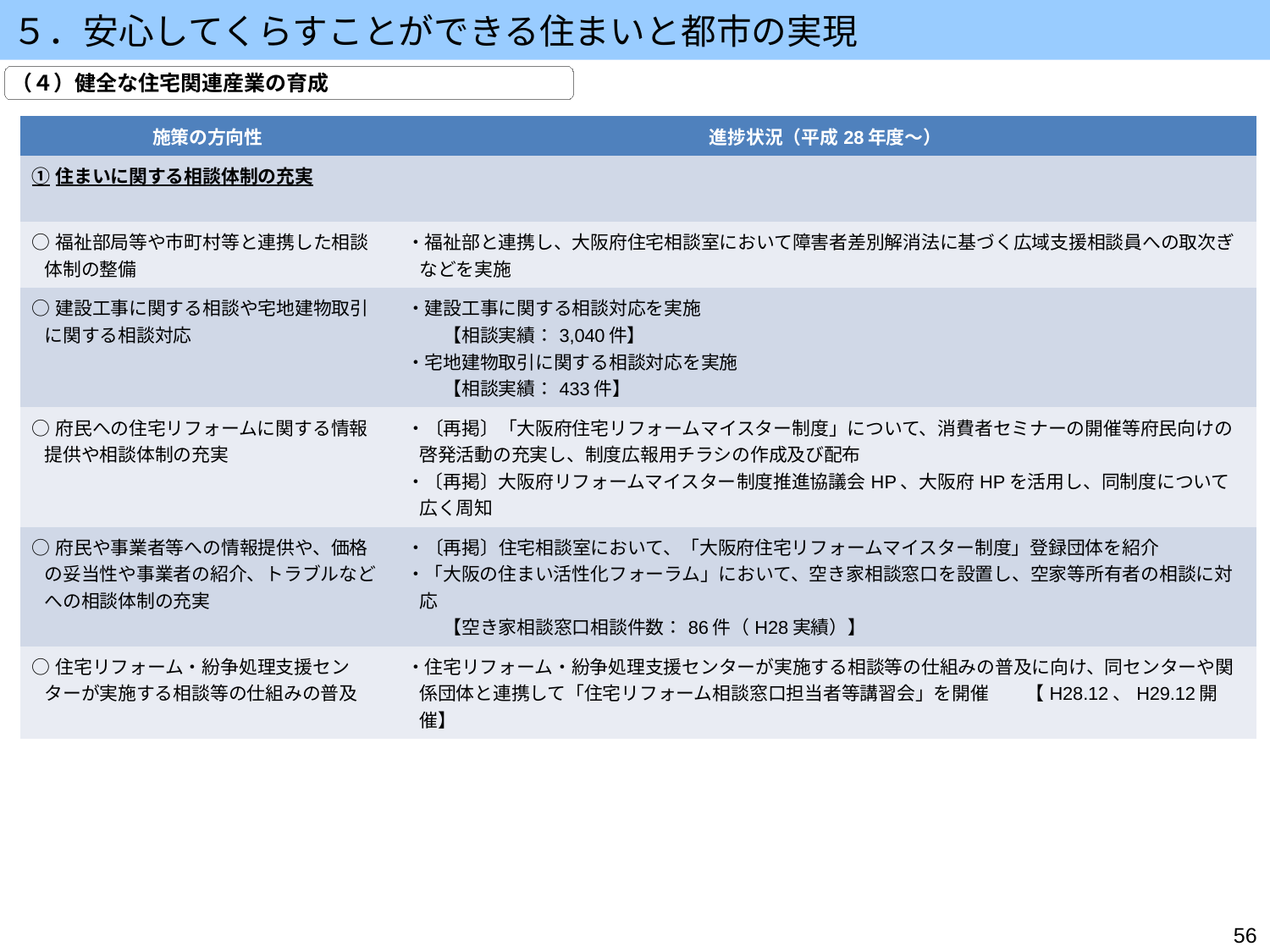

５．安心してくらすことができる住まいと都市の実現
（４）健全な住宅関連産業の育成
| 施策の方向性 | 進捗状況（平成28年度～） |
| --- | --- |
| ①住まいに関する相談体制の充実 |  |
| ○福祉部局等や市町村等と連携した相談体制の整備 | ・福祉部と連携し、大阪府住宅相談室において障害者差別解消法に基づく広域支援相談員への取次ぎなどを実施 |
| ○建設工事に関する相談や宅地建物取引に関する相談対応 | ・建設工事に関する相談対応を実施 　　【相談実績：3,040件】　 ・宅地建物取引に関する相談対応を実施 　　【相談実績：433件】 |
| ○府民への住宅リフォームに関する情報提供や相談体制の充実 | ・〔再掲〕「大阪府住宅リフォームマイスター制度」について、消費者セミナーの開催等府民向けの啓発活動の充実し、制度広報用チラシの作成及び配布 ・〔再掲〕大阪府リフォームマイスター制度推進協議会HP、大阪府HPを活用し、同制度について広く周知 |
| ○府民や事業者等への情報提供や、価格の妥当性や事業者の紹介、トラブルなどへの相談体制の充実 | ・〔再掲〕住宅相談室において、「大阪府住宅リフォームマイスター制度」登録団体を紹介 ・「大阪の住まい活性化フォーラム」において、空き家相談窓口を設置し、空家等所有者の相談に対応 　　【空き家相談窓口相談件数：86件（H28実績）】 |
| ○住宅リフォーム・紛争処理支援センターが実施する相談等の仕組みの普及 | ・住宅リフォーム・紛争処理支援センターが実施する相談等の仕組みの普及に向け、同センターや関係団体と連携して「住宅リフォーム相談窓口担当者等講習会」を開催　　【H28.12、H29.12開催】 |
56